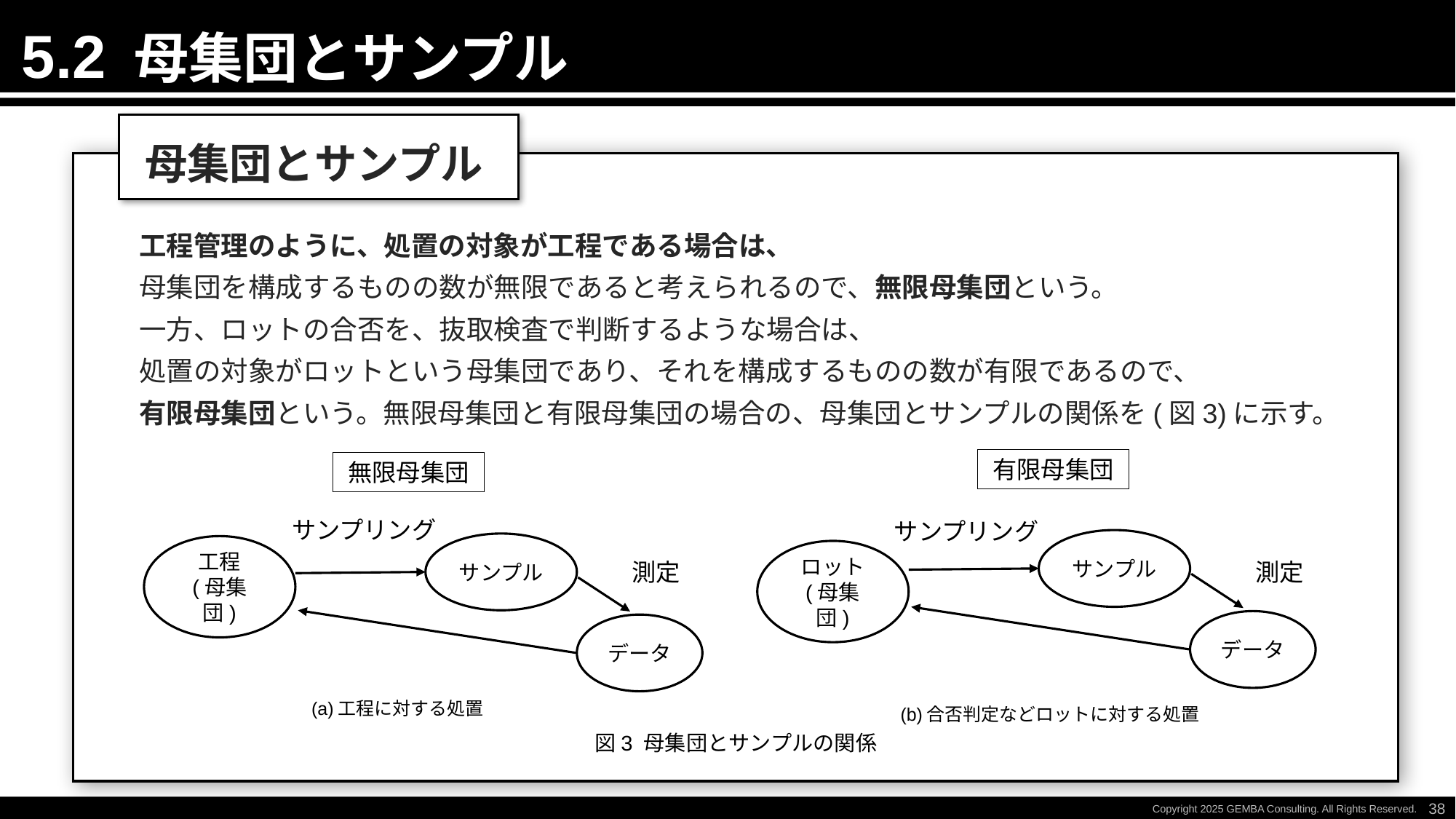

5.2 母集団とサンプル

母集団とサンプル

工程管理のように、処置の対象が工程である場合は、
母集団を構成するものの数が無限であると考えられるので、無限母集団という。
一方、ロットの合否を、抜取検査で判断するような場合は、
処置の対象がロットという母集団であり、それを構成するものの数が有限であるので、
有限母集団という。無限母集団と有限母集団の場合の、母集団とサンプルの関係を(図3)に示す。
有限母集団
サンプリング
サンプル
ロット
(母集団)
データ
測定
(b)合否判定などロットに対する処置
無限母集団
サンプリング
サンプル
工程
(母集団)
データ
測定
(a)工程に対する処置
図3 母集団とサンプルの関係
38